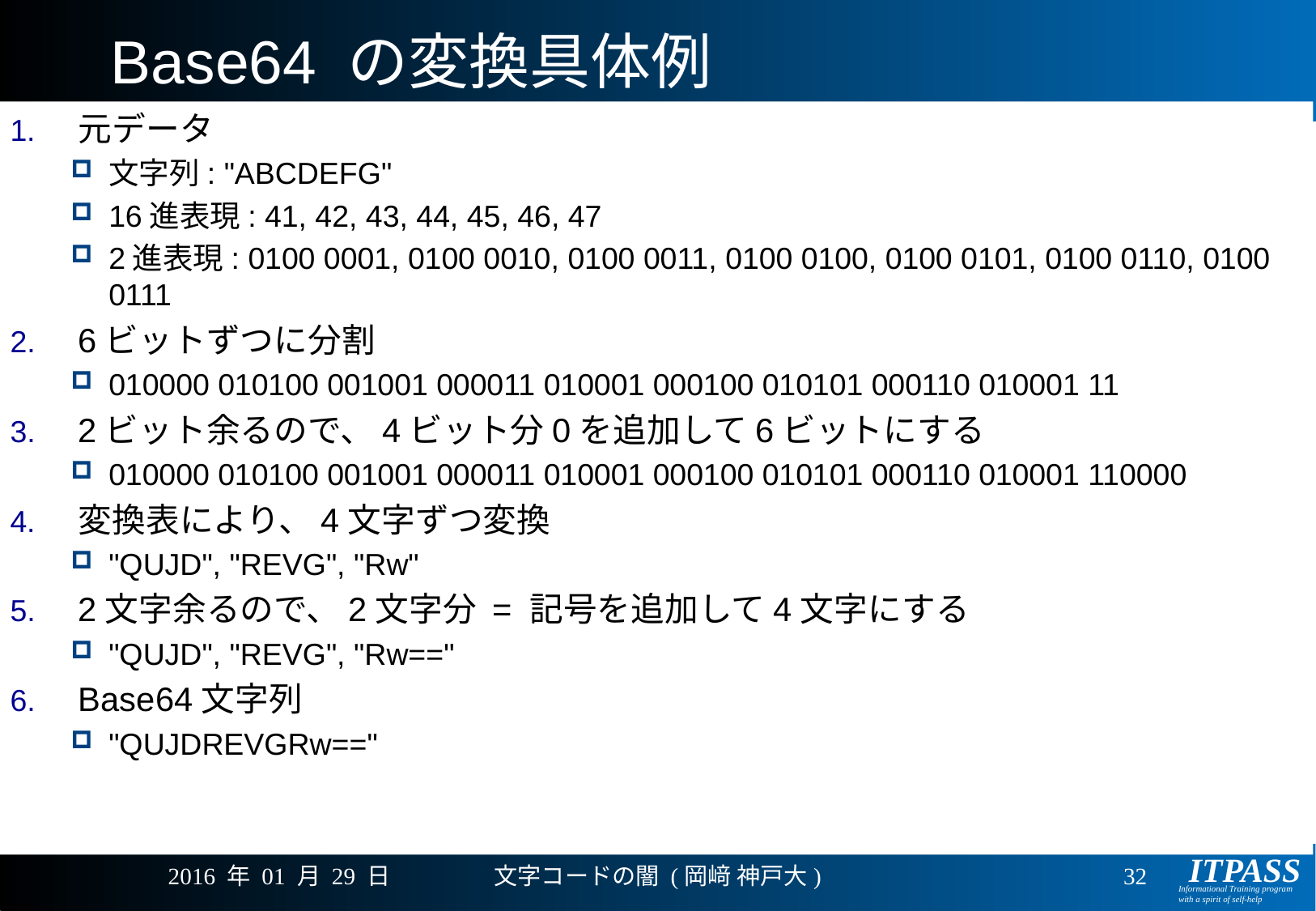

# Base64 の変換具体例
元データ
文字列: "ABCDEFG"
16進表現: 41, 42, 43, 44, 45, 46, 47
2進表現: 0100 0001, 0100 0010, 0100 0011, 0100 0100, 0100 0101, 0100 0110, 0100 0111
6ビットずつに分割
010000 010100 001001 000011 010001 000100 010101 000110 010001 11
2ビット余るので、4ビット分0を追加して6ビットにする
010000 010100 001001 000011 010001 000100 010101 000110 010001 110000
変換表により、4文字ずつ変換
"QUJD", "REVG", "Rw"
2文字余るので、2文字分 = 記号を追加して4文字にする
"QUJD", "REVG", "Rw=="
Base64文字列
"QUJDREVGRw=="

2016 年 01 月 29 日
文字コードの闇 (岡﨑 神戸大)
32